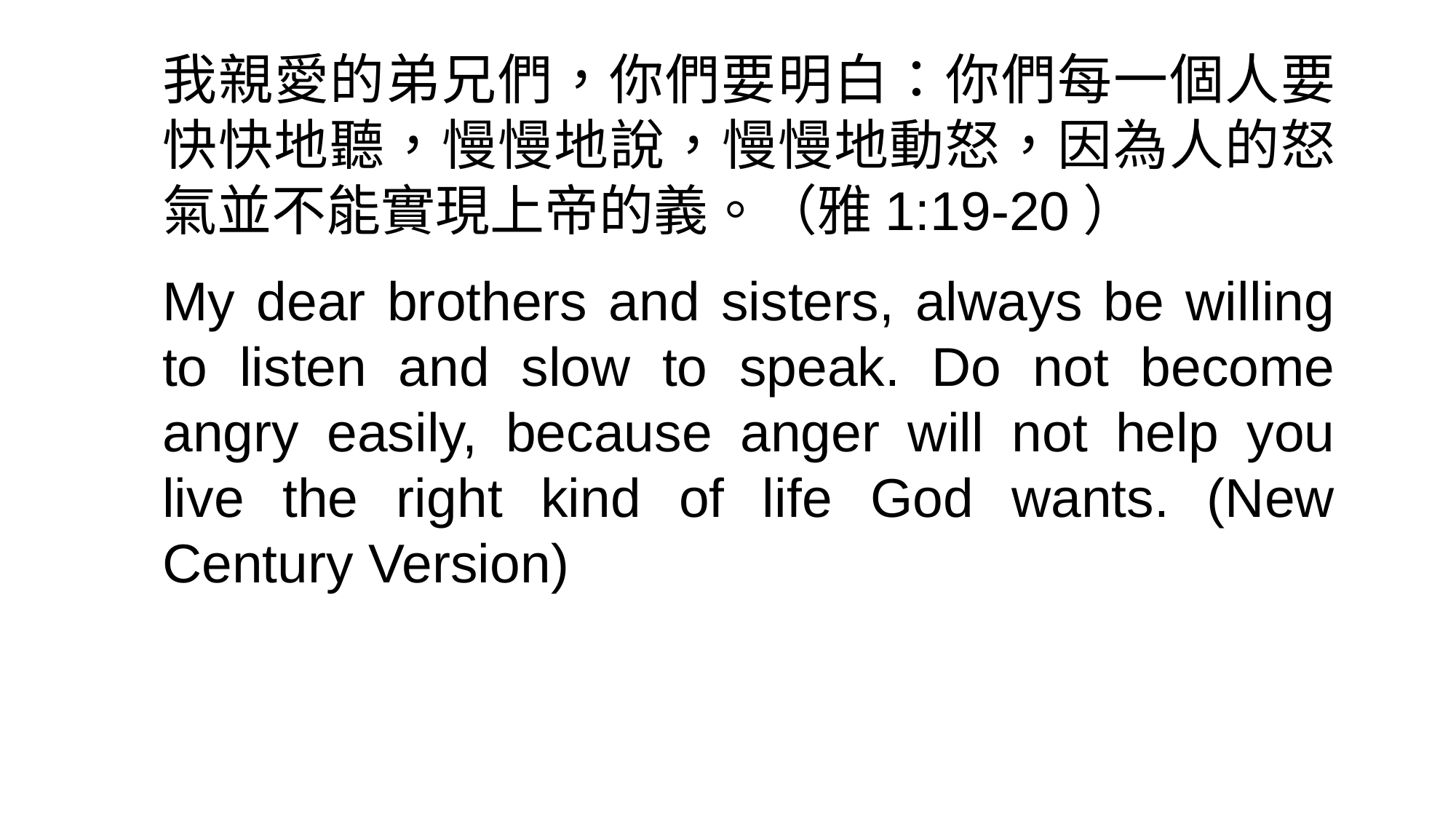

我親愛的弟兄們，你們要明白：你們每一個人要快快地聽，慢慢地說，慢慢地動怒，因為人的怒氣並不能實現上帝的義。（雅1:19-20）
My dear brothers and sisters, always be willing to listen and slow to speak. Do not become angry easily, because anger will not help you live the right kind of life God wants. (New Century Version)